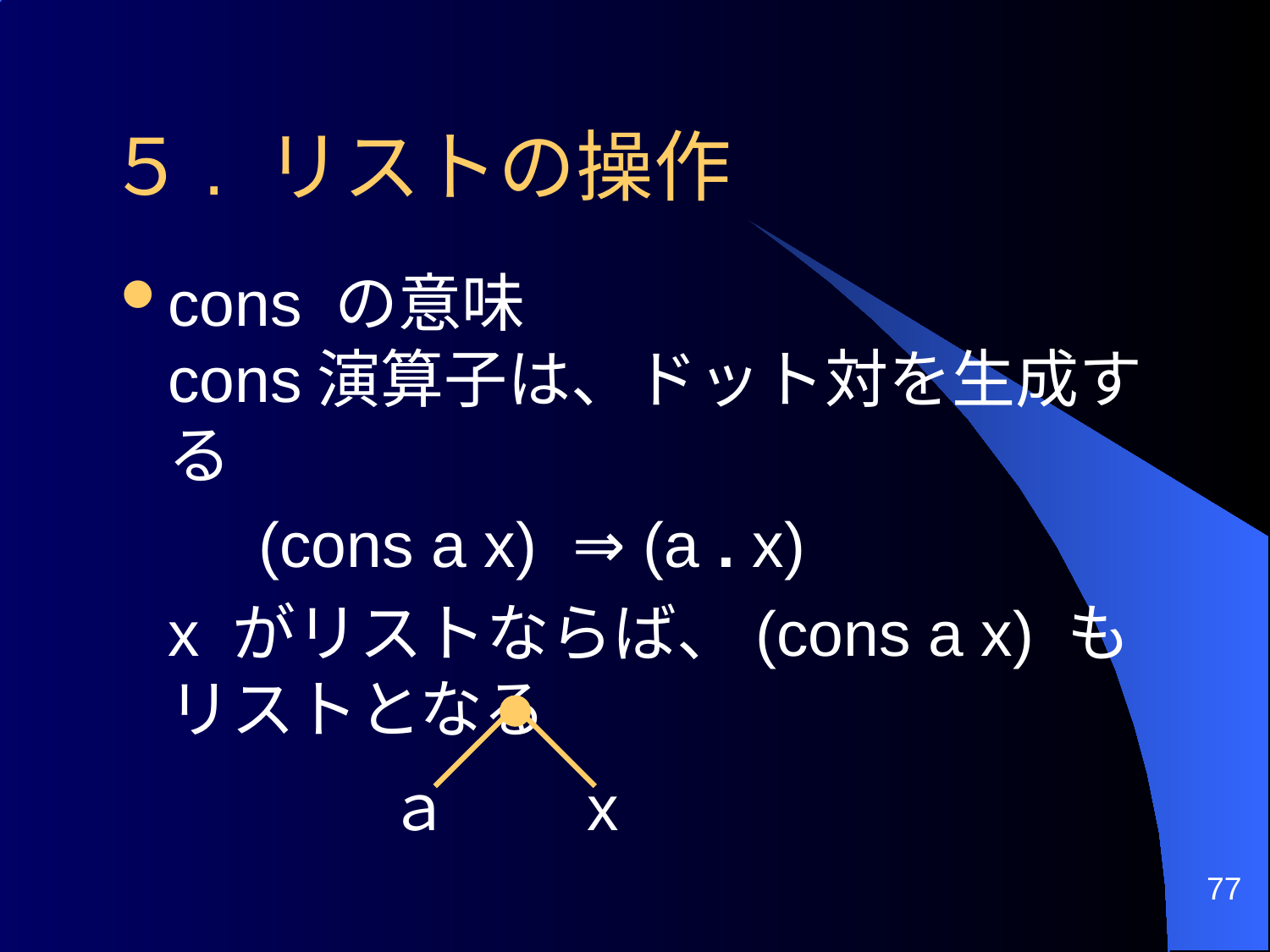

５. リストの操作
cons の意味
cons演算子は、ドット対を生成する
	  (cons a x)  ⇒ (a . x)
	x がリストならば、(cons a x) もリストとなる

ａ
x
77